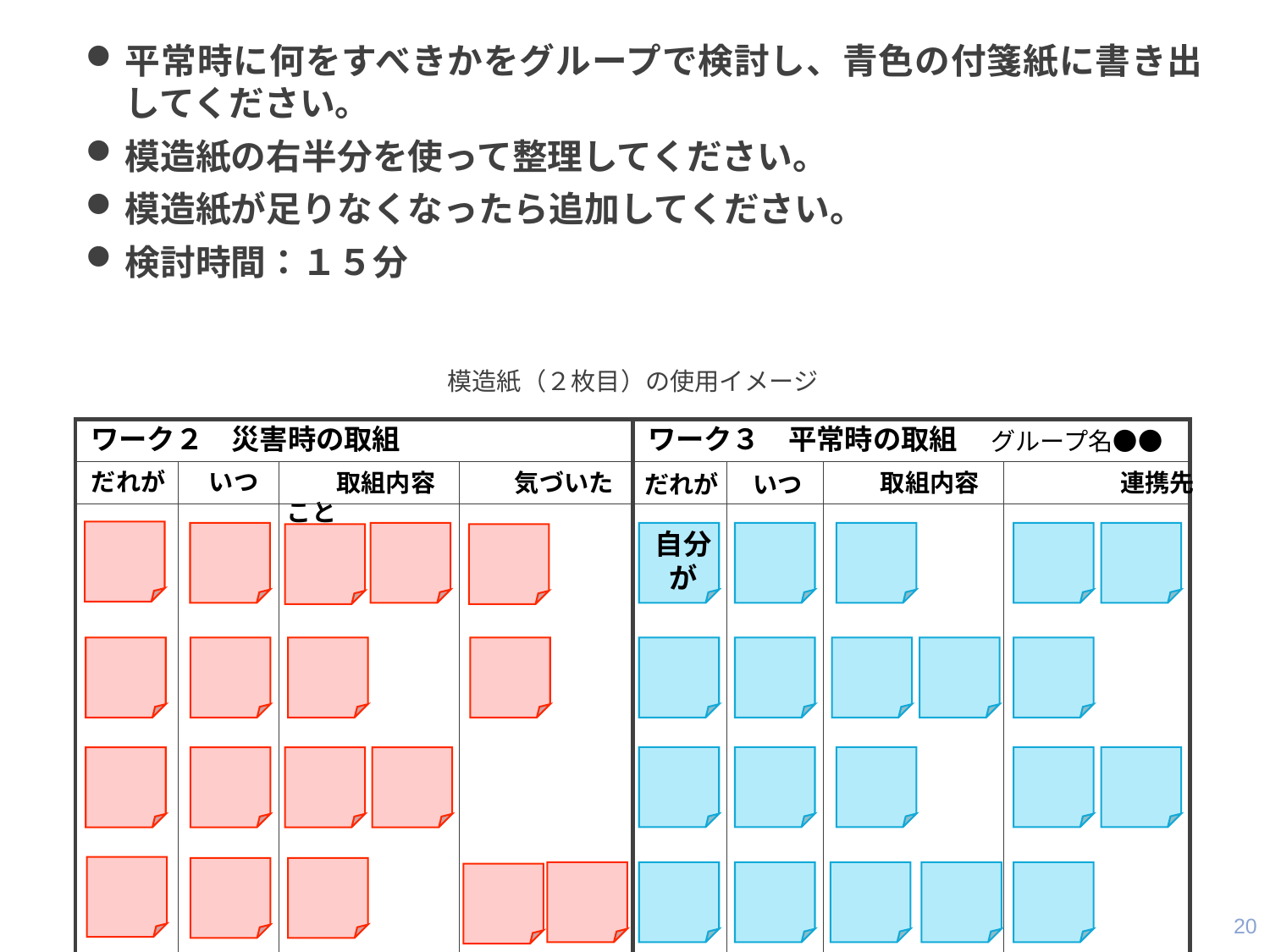

平常時に何をすべきかをグループで検討し、青色の付箋紙に書き出してください。
模造紙の右半分を使って整理してください。
模造紙が足りなくなったら追加してください。
検討時間：１５分
模造紙（２枚目）の使用イメージ
ワーク２　災害時の取組
ワーク３　平常時の取組

グループ名●●
だれが
いつ
　　取組内容　　　　　　  気づいたこと
　　取組内容　　 　　　　　　　　 連携先
だれが
いつ

自分が
20